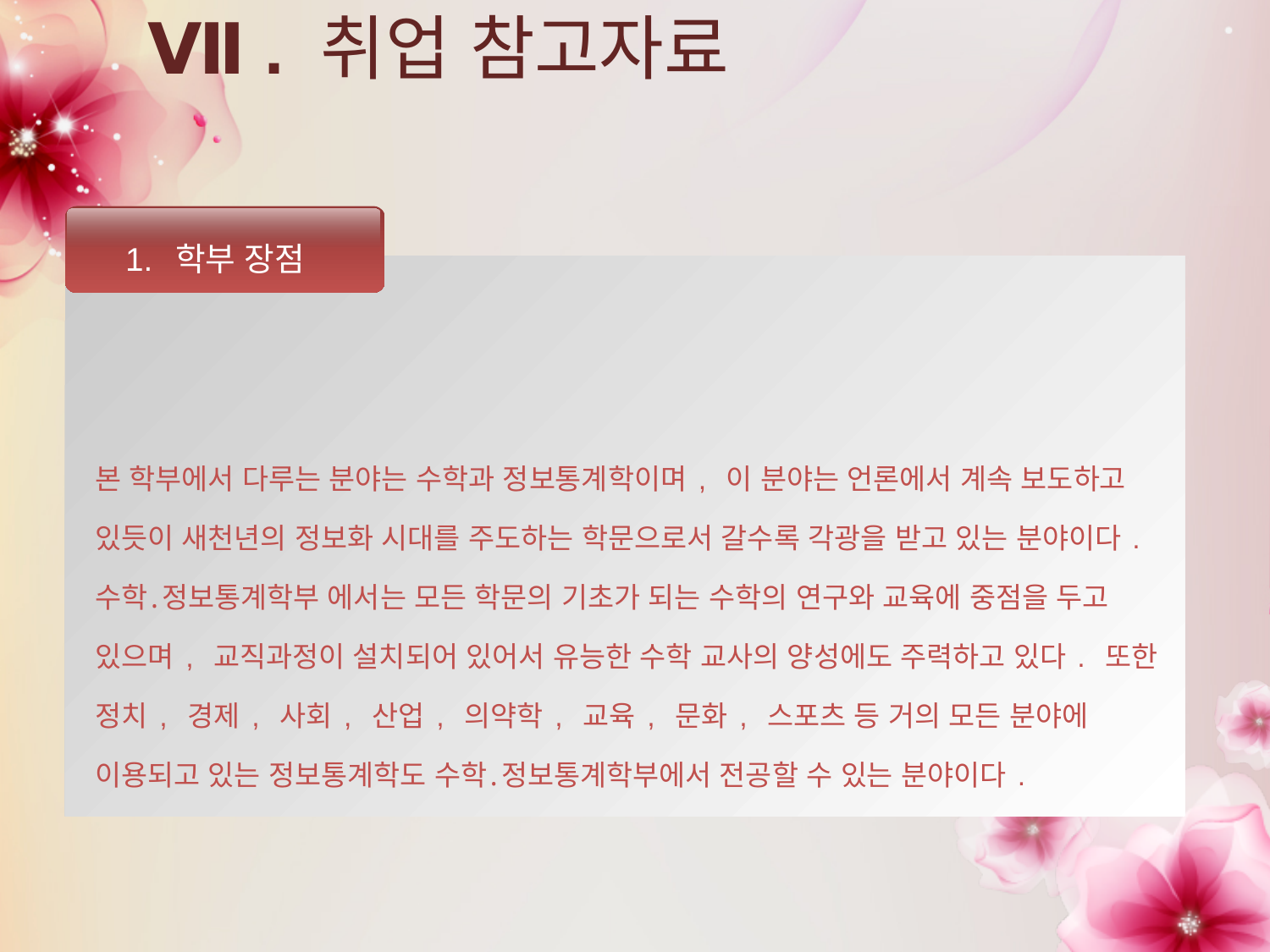

Ⅶ . 취업 참고자료

1. 학부 장점

본 학부에서 다루는 분야는 수학과 정보통계학이며, 이 분야는 언론에서 계속 보도하고 있듯이 새천년의 정보화 시대를 주도하는 학문으로서 갈수록 각광을 받고 있는 분야이다. 수학․정보통계학부 에서는 모든 학문의 기초가 되는 수학의 연구와 교육에 중점을 두고 있으며, 교직과정이 설치되어 있어서 유능한 수학 교사의 양성에도 주력하고 있다. 또한 정치, 경제, 사회, 산업, 의약학, 교육, 문화, 스포츠 등 거의 모든 분야에 이용되고 있는 정보통계학도 수학․정보통계학부에서 전공할 수 있는 분야이다.